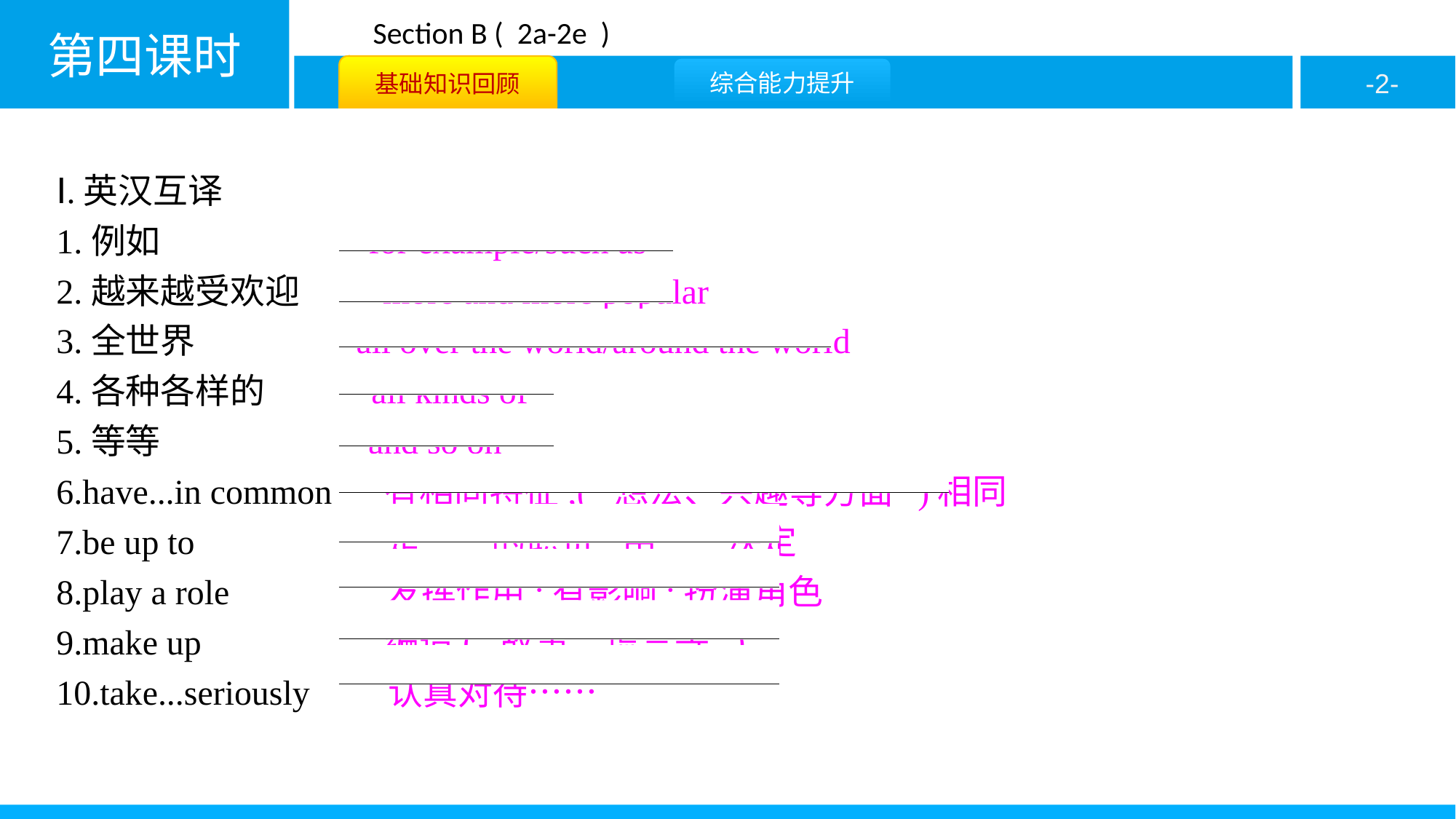

Ⅰ.英汉互译
1.例如                     　for example/such as
2.越来越受欢迎     　more and more popular
3.全世界               　all over the world/around the world
4.各种各样的        　all kinds of
5.等等                     　and so on
6.have...in common 　有相同特征;(  想法、兴趣等方面  )相同
7.be up to                 　是……的职责;由……决定
8.play a role             　发挥作用;有影响;扮演角色
9.make up                　编造(  故事、谎言等  )
10.take...seriously    　认真对待……